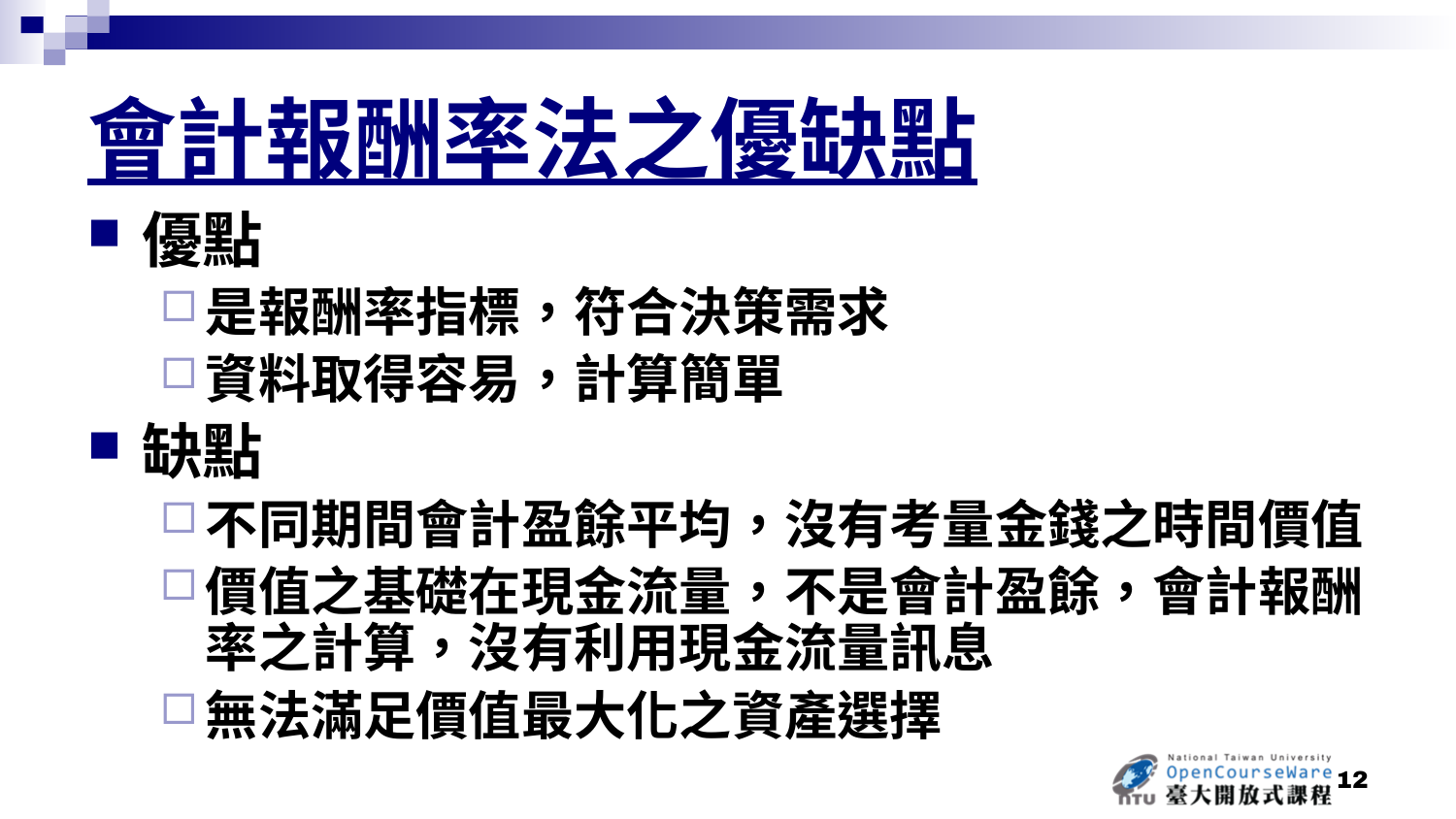

# 會計報酬率法之優缺點
優點
是報酬率指標，符合決策需求
資料取得容易，計算簡單
缺點
不同期間會計盈餘平均，沒有考量金錢之時間價值
價值之基礎在現金流量，不是會計盈餘，會計報酬率之計算，沒有利用現金流量訊息
無法滿足價值最大化之資產選擇
12